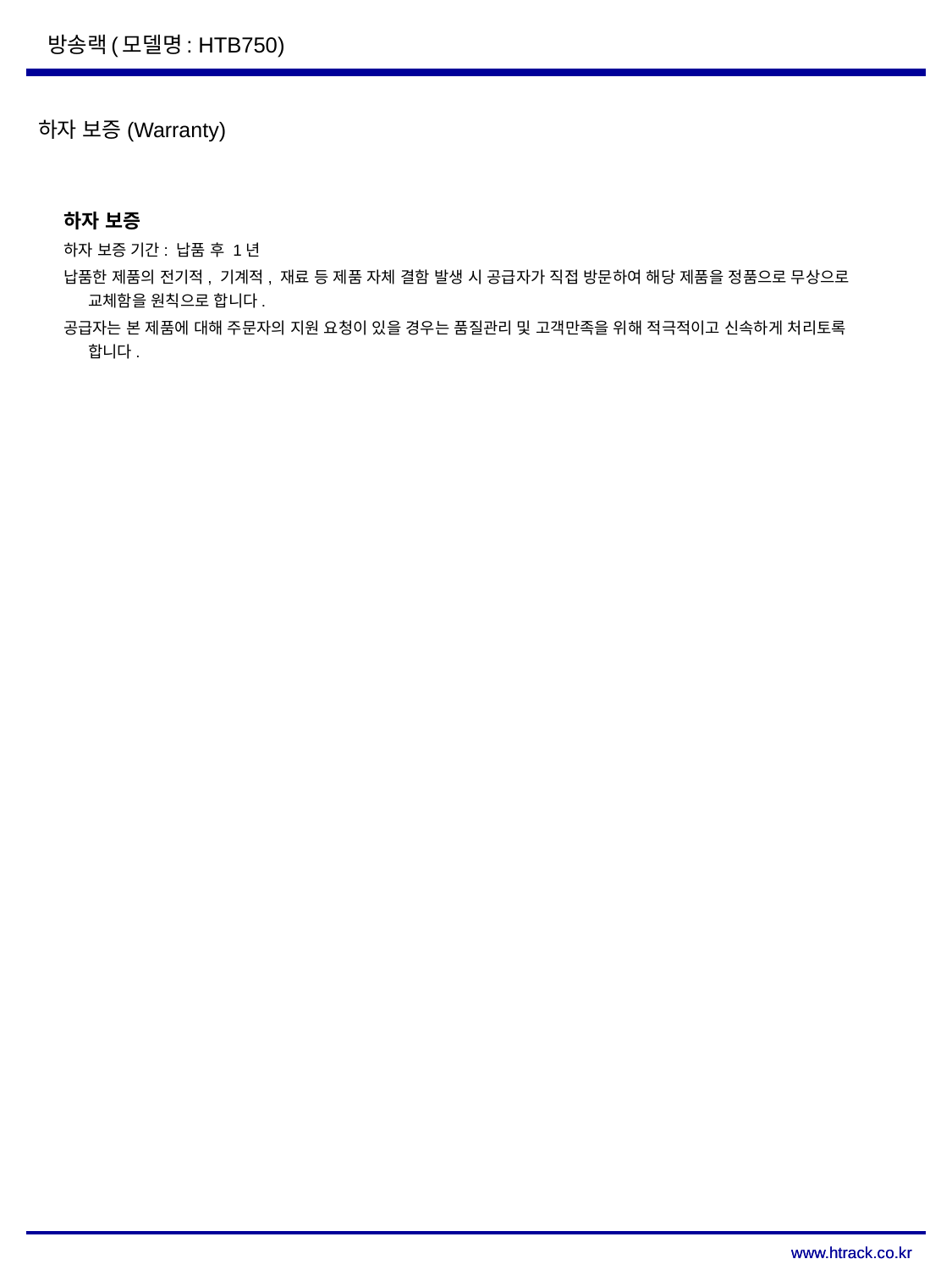

방송랙(모델명: HTB750)
포장 및 납품(Packing, Delivery)
하자 보증(Warranty)
포장 방법 (Packing)
포장은 제품 전체에 비닐을 씌운 후 골판지 박스로 포장합니다.
골판지 박스 겉 표지에는 주문자의 별도 요구사항이 없을 경우 인투알 기본 인쇄 도안으로 포장합니다.
 전면 유리의 경우 빨간색으로 된 “전면 유리” 스티커를 전면에 부착합니다.
품명, 규격, 제조자, 제조일자, 제조사 연락처 등이 필요할 경우 별도 협의

납품 (Delivery)
납품 장소: 주문자의 요구 주소
납품 조건: 현장 납품 및 위치 고정 등은 별도 협의
하자 보증
하자 보증 기간: 납품 후 1년
납품한 제품의 전기적, 기계적, 재료 등 제품 자체 결함 발생 시 공급자가 직접 방문하여 해당 제품을 정품으로 무상으로 교체함을 원칙으로 합니다.
공급자는 본 제품에 대해 주문자의 지원 요청이 있을 경우는 품질관리 및 고객만족을 위해 적극적이고 신속하게 처리토록 합니다.
www.htrack.co.kr
www.htrack.co.kr